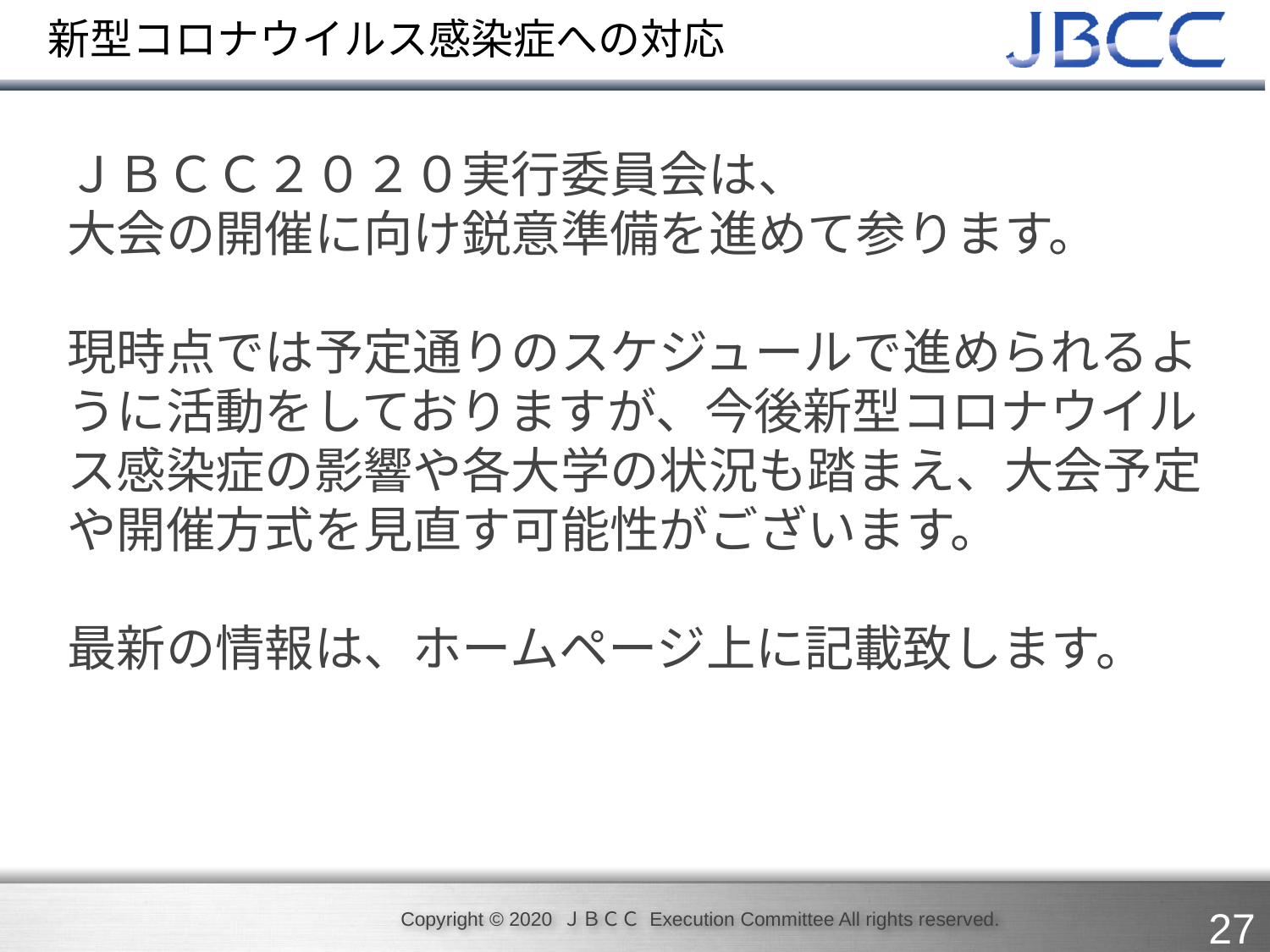

新型コロナウイルス感染症への対応
ＪＢＣＣ２０２０実行委員会は、
大会の開催に向け鋭意準備を進めて参ります。

現時点では予定通りのスケジュールで進められるように活動をしておりますが、今後新型コロナウイルス感染症の影響や各大学の状況も踏まえ、大会予定や開催方式を見直す可能性がございます。

最新の情報は、ホームページ上に記載致します。
27